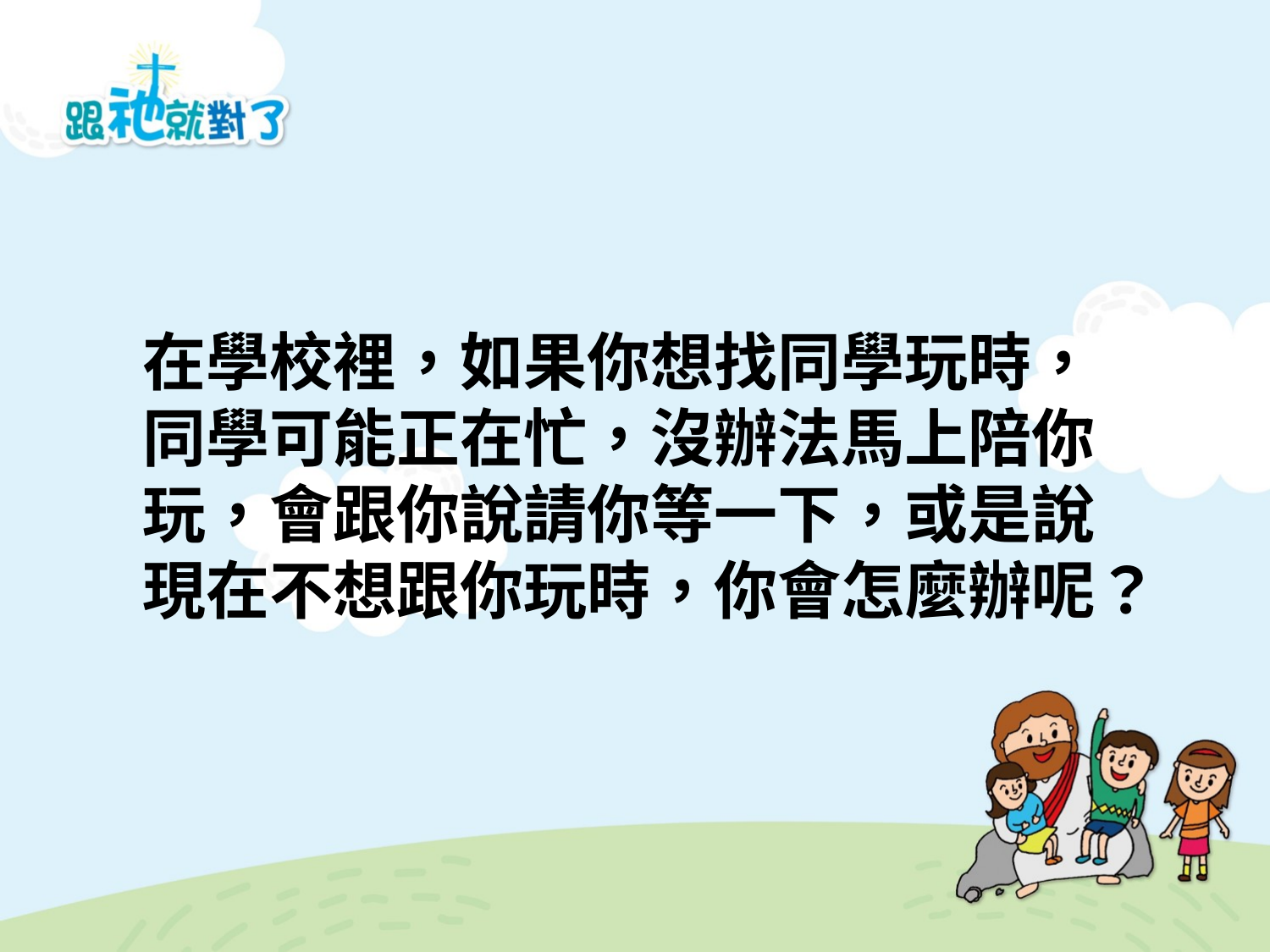

在學校裡，如果你想找同學玩時，同學可能正在忙，沒辦法馬上陪你玩，會跟你說請你等一下，或是說現在不想跟你玩時，你會怎麼辦呢？